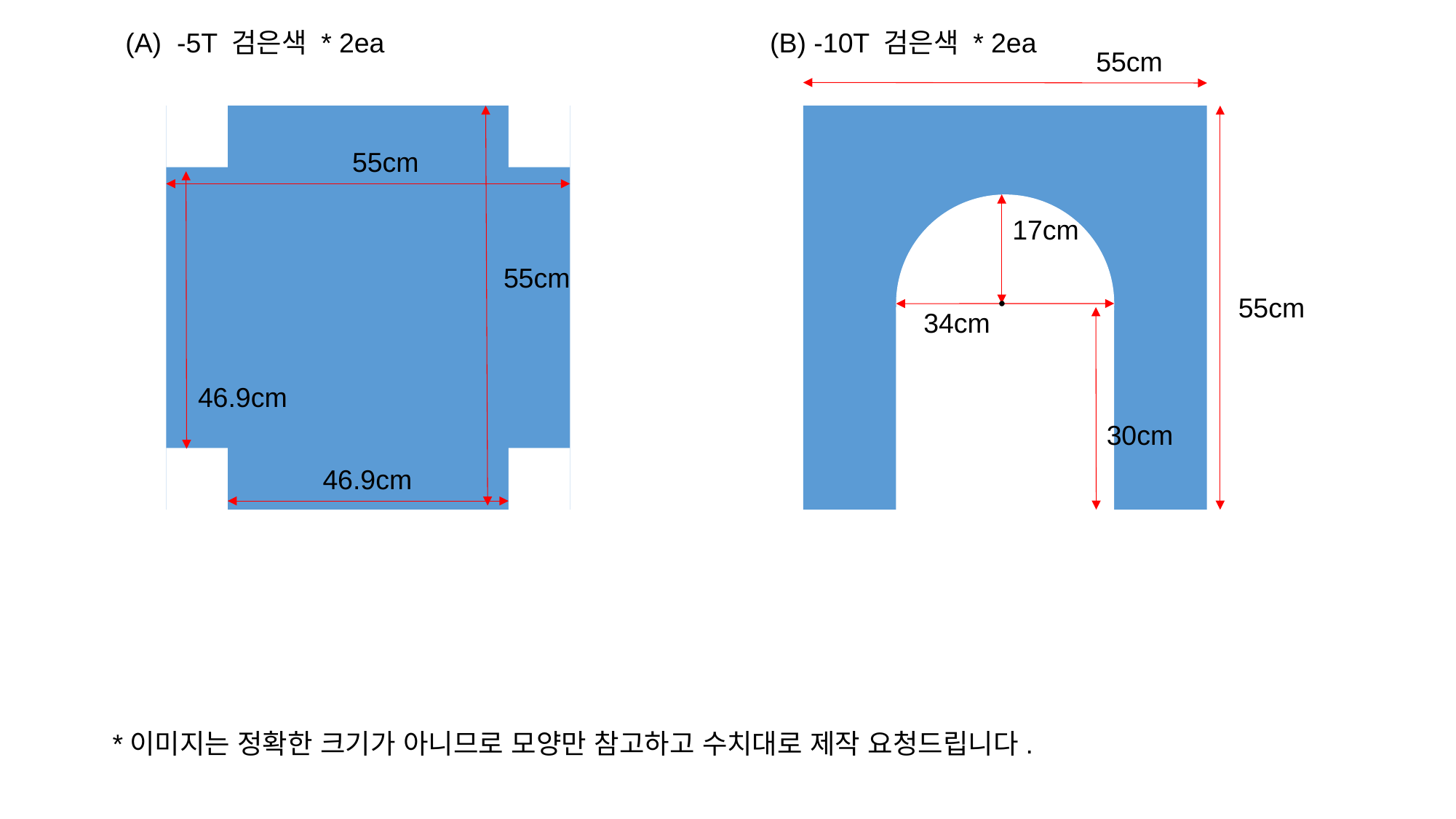

(A)  -5T 검은색 * 2ea
(B) -10T 검은색 * 2ea
55cm

55cm

17cm
55cm
55cm
34cm

46.9cm
30cm

46.9cm
*이미지는 정확한 크기가 아니므로 모양만 참고하고 수치대로 제작 요청드립니다.